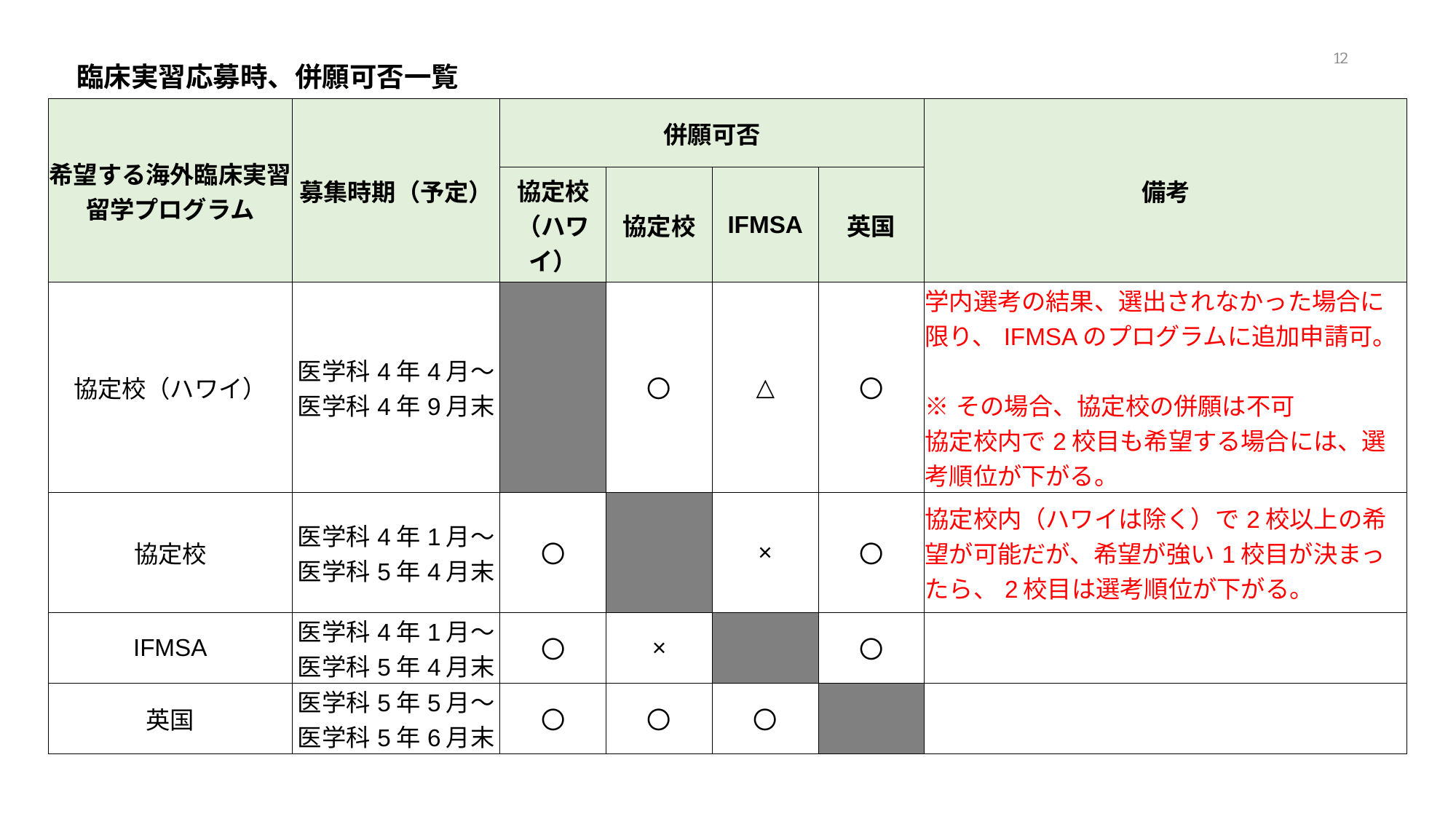

12
臨床実習応募時、併願可否一覧
| 希望する海外臨床実習留学プログラム | 募集時期（予定） | 併願可否 |  |  |  | 備考 |
| --- | --- | --- | --- | --- | --- | --- |
|  |  | 協定校 （ハワイ） | 協定校 | IFMSA | 英国 |  |
| 協定校（ハワイ） | 医学科4年4月～医学科4年9月末 |  | 〇 | △ | 〇 | 学内選考の結果、選出されなかった場合に限り、IFMSAのプログラムに追加申請可。　 ※その場合、協定校の併願は不可 協定校内で2校目も希望する場合には、選考順位が下がる。 |
| 協定校 | 医学科4年1月～医学科5年4月末 | 〇 |  | × | 〇 | 協定校内（ハワイは除く）で2校以上の希望が可能だが、希望が強い1校目が決まったら、2校目は選考順位が下がる。 |
| IFMSA | 医学科4年1月～医学科5年4月末 | 〇 | × |  | 〇 |  |
| 英国 | 医学科5年5月～医学科5年6月末 | 〇 | 〇 | 〇 |  |  |